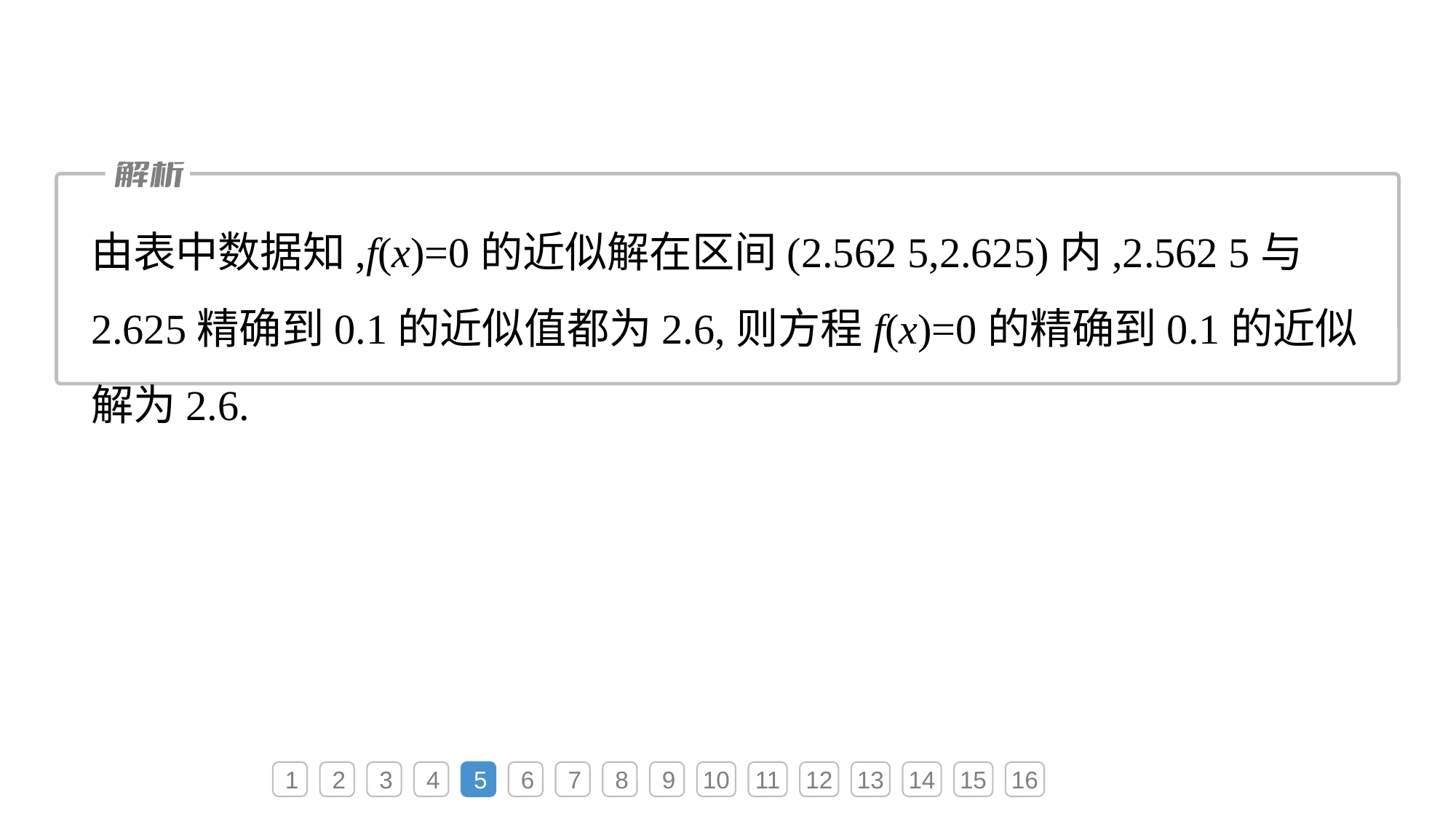

由表中数据知,f(x)=0的近似解在区间(2.562 5,2.625)内,2.562 5与2.625精确到0.1的近似值都为2.6,则方程f(x)=0的精确到0.1的近似解为2.6.
1
2
3
4
5
6
7
8
9
10
11
12
13
14
15
16